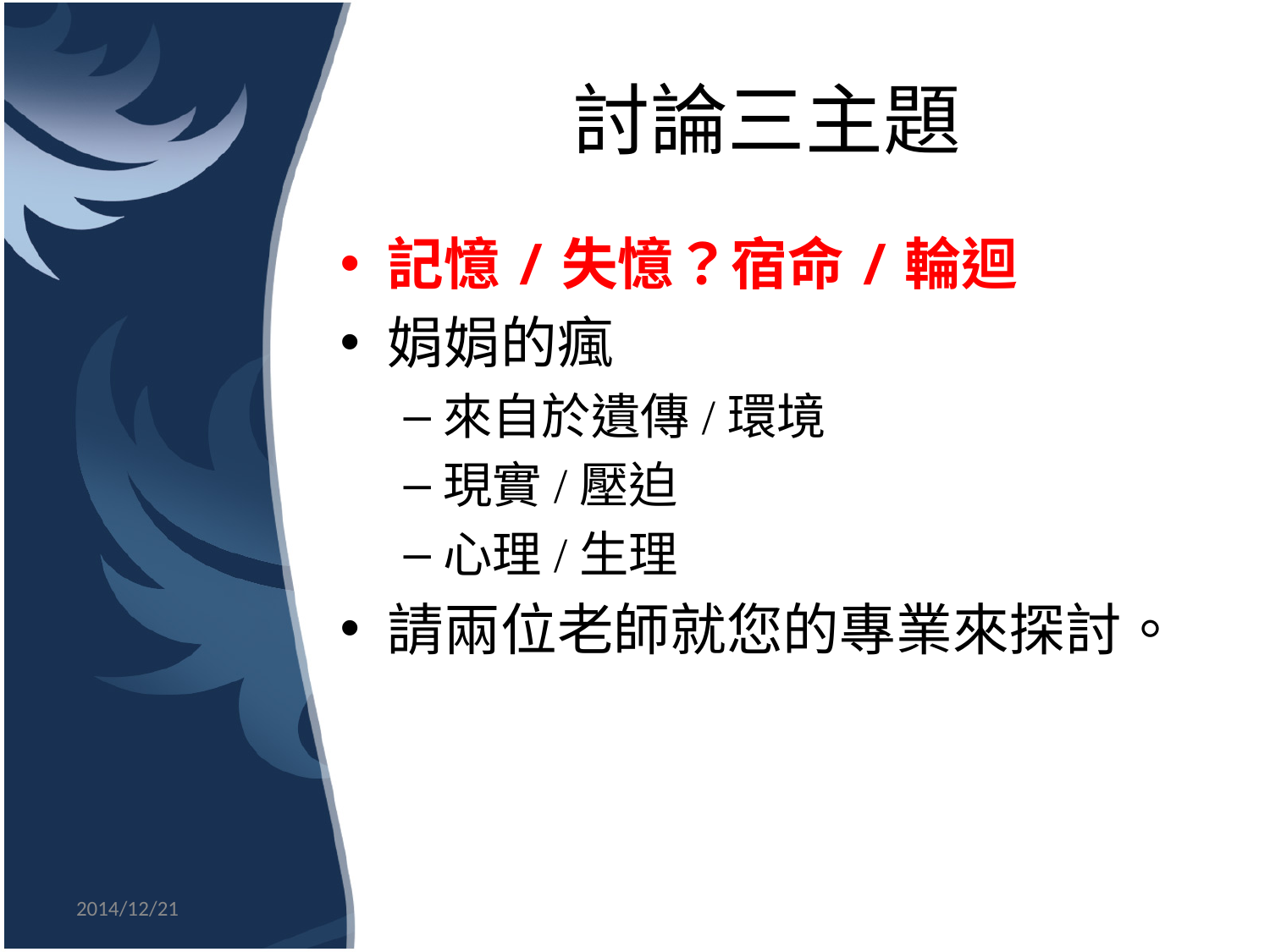

# 討論三主題
記憶/失憶？宿命/輪迴
娟娟的瘋
來自於遺傳/環境
現實/壓迫
心理/生理
請兩位老師就您的專業來探討。

2014/12/21